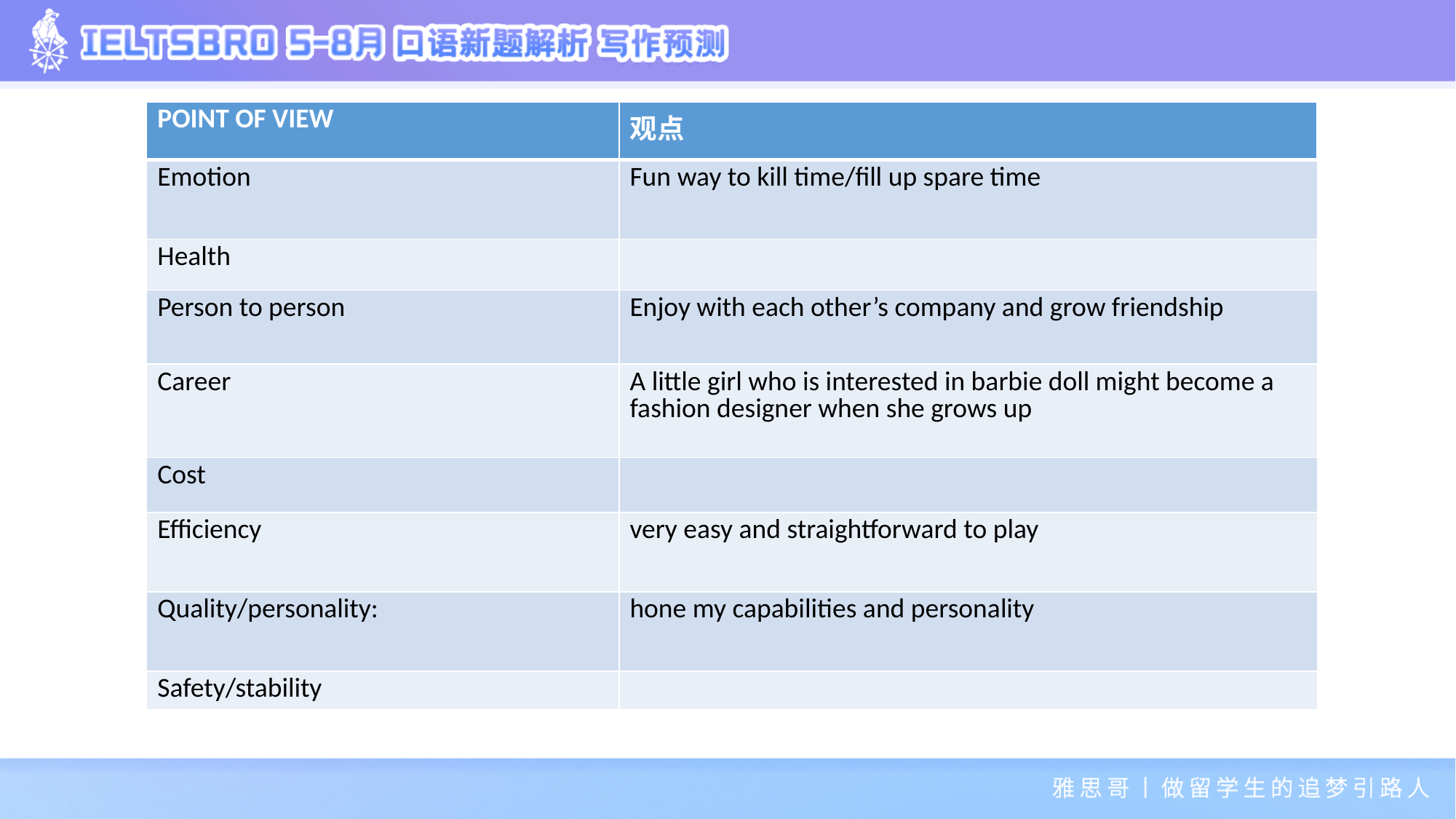

| POINT OF VIEW | 观点 |
| --- | --- |
| Emotion | Fun way to kill time/fill up spare time |
| Health |  |
| Person to person | Enjoy with each other’s company and grow friendship |
| Career | A little girl who is interested in barbie doll might become a fashion designer when she grows up |
| Cost |  |
| Efficiency | very easy and straightforward to play |
| Quality/personality: | hone my capabilities and personality |
| Safety/stability |  |